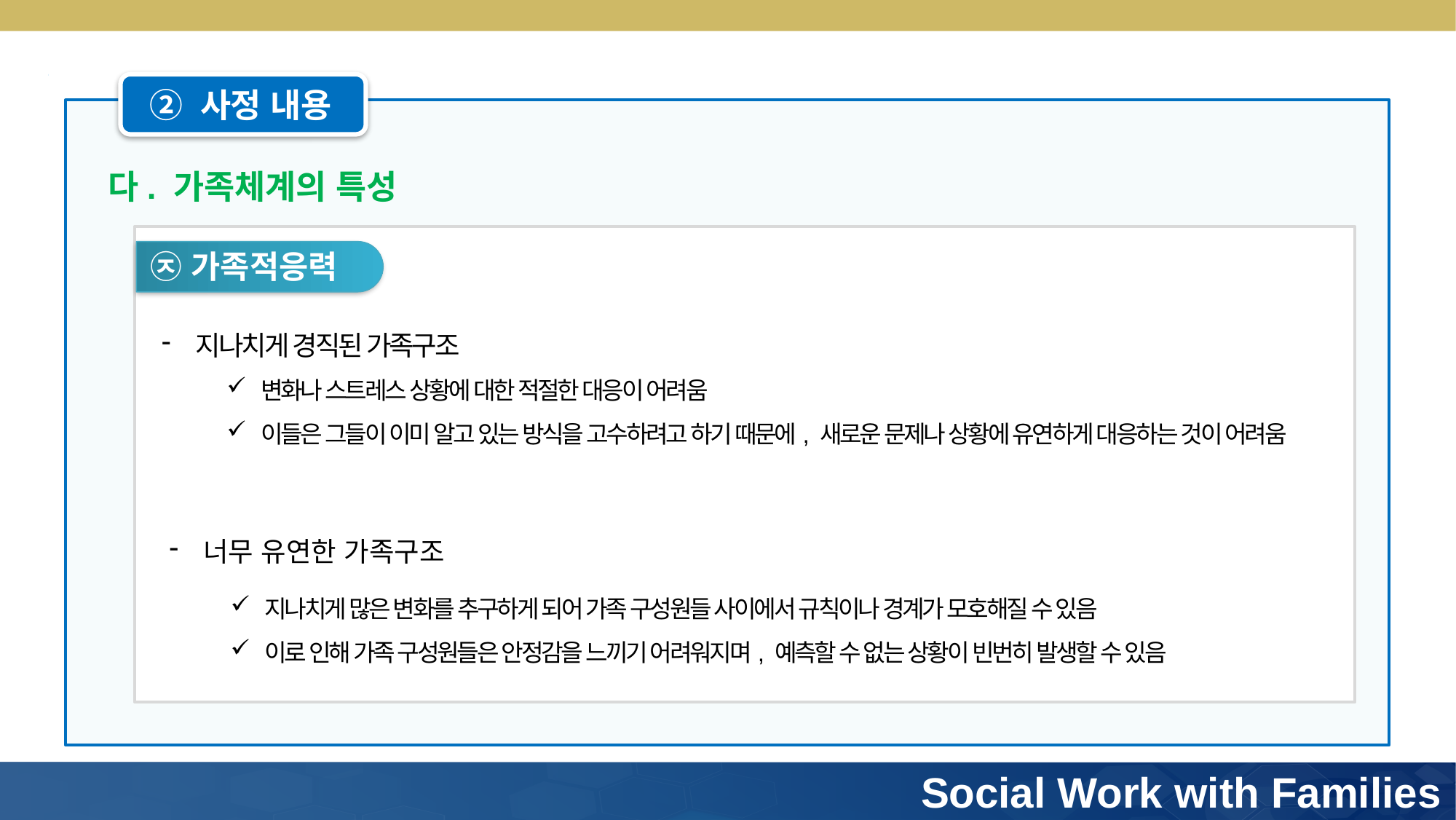

② 사정 내용

다. 가족체계의 특성

㉨ 가족적응력
지나치게 경직된 가족구조
변화나 스트레스 상황에 대한 적절한 대응이 어려움
이들은 그들이 이미 알고 있는 방식을 고수하려고 하기 때문에, 새로운 문제나 상황에 유연하게 대응하는 것이 어려움
너무 유연한 가족구조
지나치게 많은 변화를 추구하게 되어 가족 구성원들 사이에서 규칙이나 경계가 모호해질 수 있음
이로 인해 가족 구성원들은 안정감을 느끼기 어려워지며, 예측할 수 없는 상황이 빈번히 발생할 수 있음